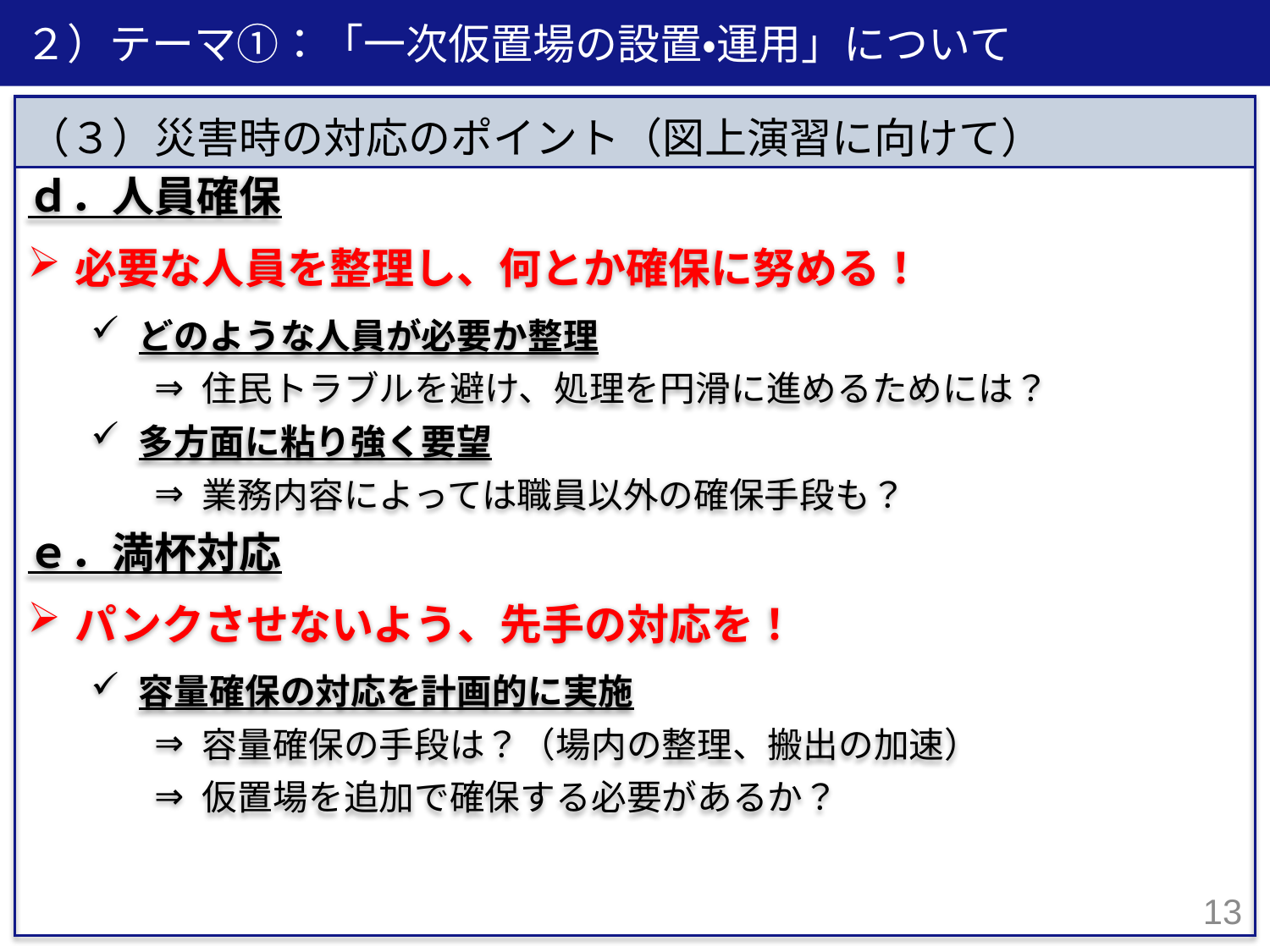

２）テーマ①：「一次仮置場の設置・運用」について

ｄ．人員確保
必要な人員を整理し、何とか確保に努める！
どのような人員が必要か整理
住民トラブルを避け、処理を円滑に進めるためには？
多方面に粘り強く要望
業務内容によっては職員以外の確保手段も？
ｅ．満杯対応
パンクさせないよう、先手の対応を！
容量確保の対応を計画的に実施
容量確保の手段は？（場内の整理、搬出の加速）
仮置場を追加で確保する必要があるか？
（３）災害時の対応のポイント（図上演習に向けて）
13